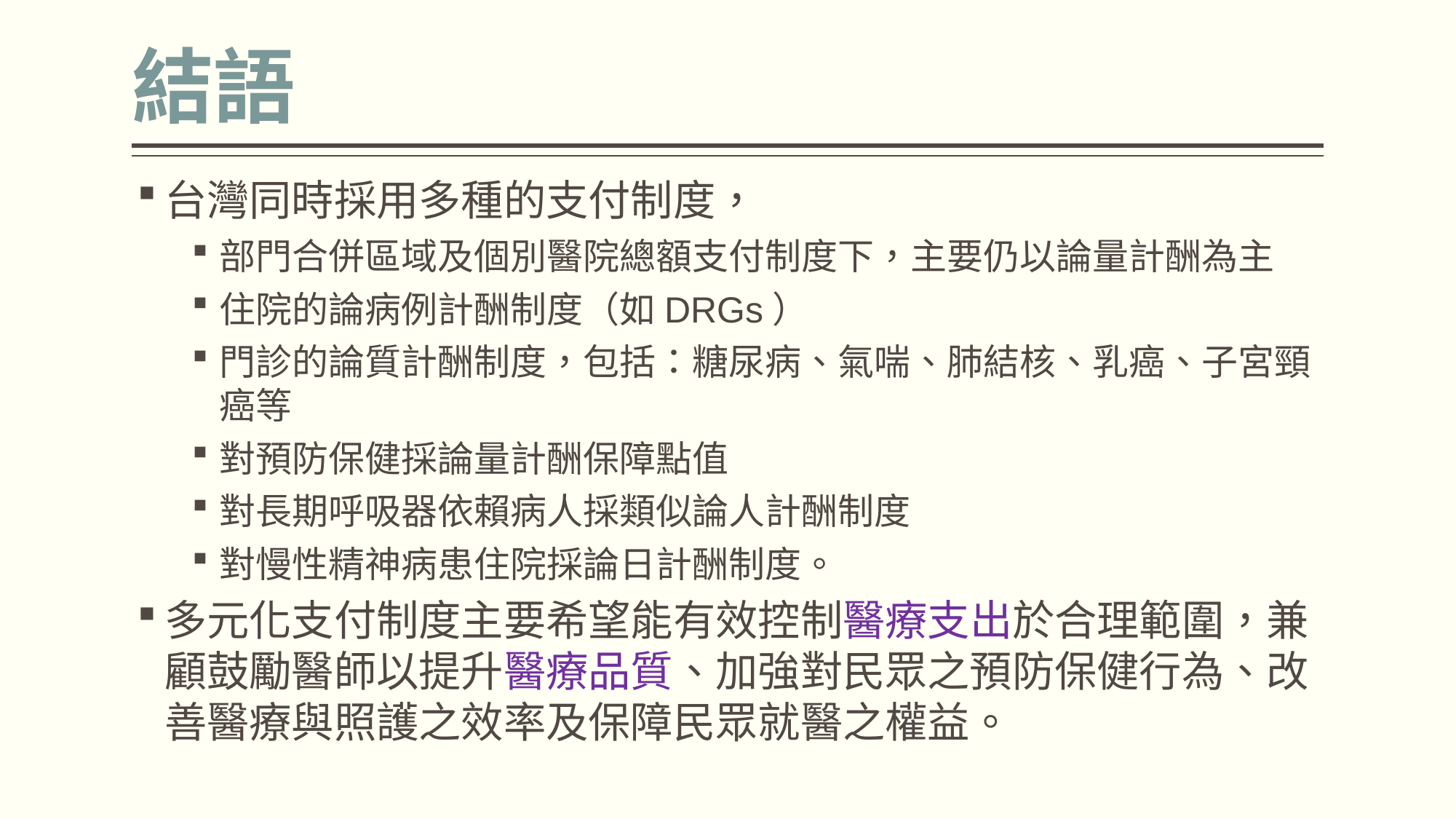

# 結語
台灣同時採用多種的支付制度，
部門合併區域及個別醫院總額支付制度下，主要仍以論量計酬為主
住院的論病例計酬制度（如DRGs）
門診的論質計酬制度，包括：糖尿病、氣喘、肺結核、乳癌、子宮頸癌等
對預防保健採論量計酬保障點值
對長期呼吸器依賴病人採類似論人計酬制度
對慢性精神病患住院採論日計酬制度。
多元化支付制度主要希望能有效控制醫療支出於合理範圍，兼顧鼓勵醫師以提升醫療品質、加強對民眾之預防保健行為、改善醫療與照護之效率及保障民眾就醫之權益。